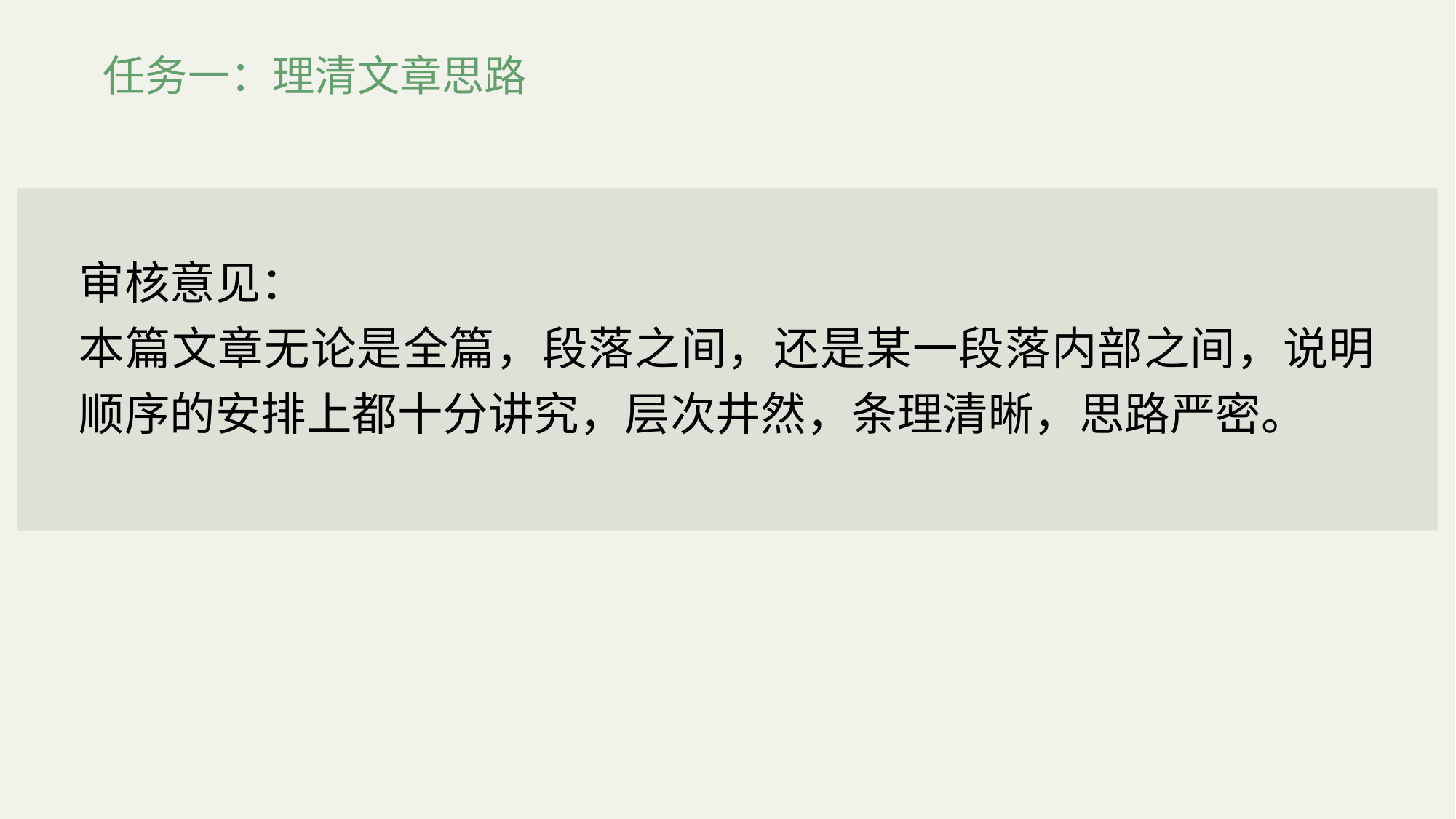

任务一：理清文章思路

审核意见：
本篇文章无论是全篇，段落之间，还是某一段落内部之间，说明顺序的安排上都十分讲究，层次井然，条理清晰，思路严密。